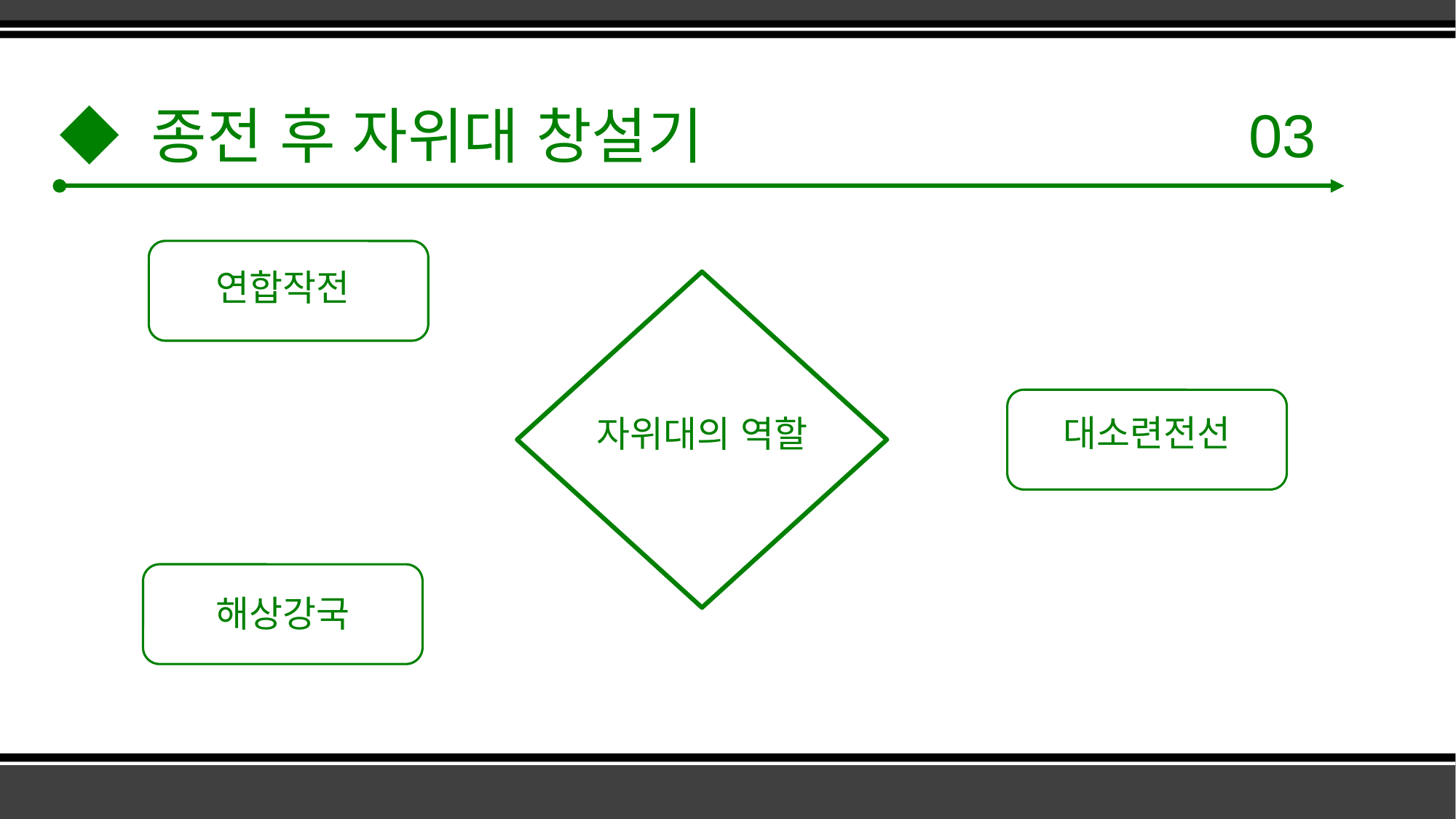

# ◆ 종전 후 자위대 창설기
 03

연합작전

대소련전선
자위대의 역할

해상강국